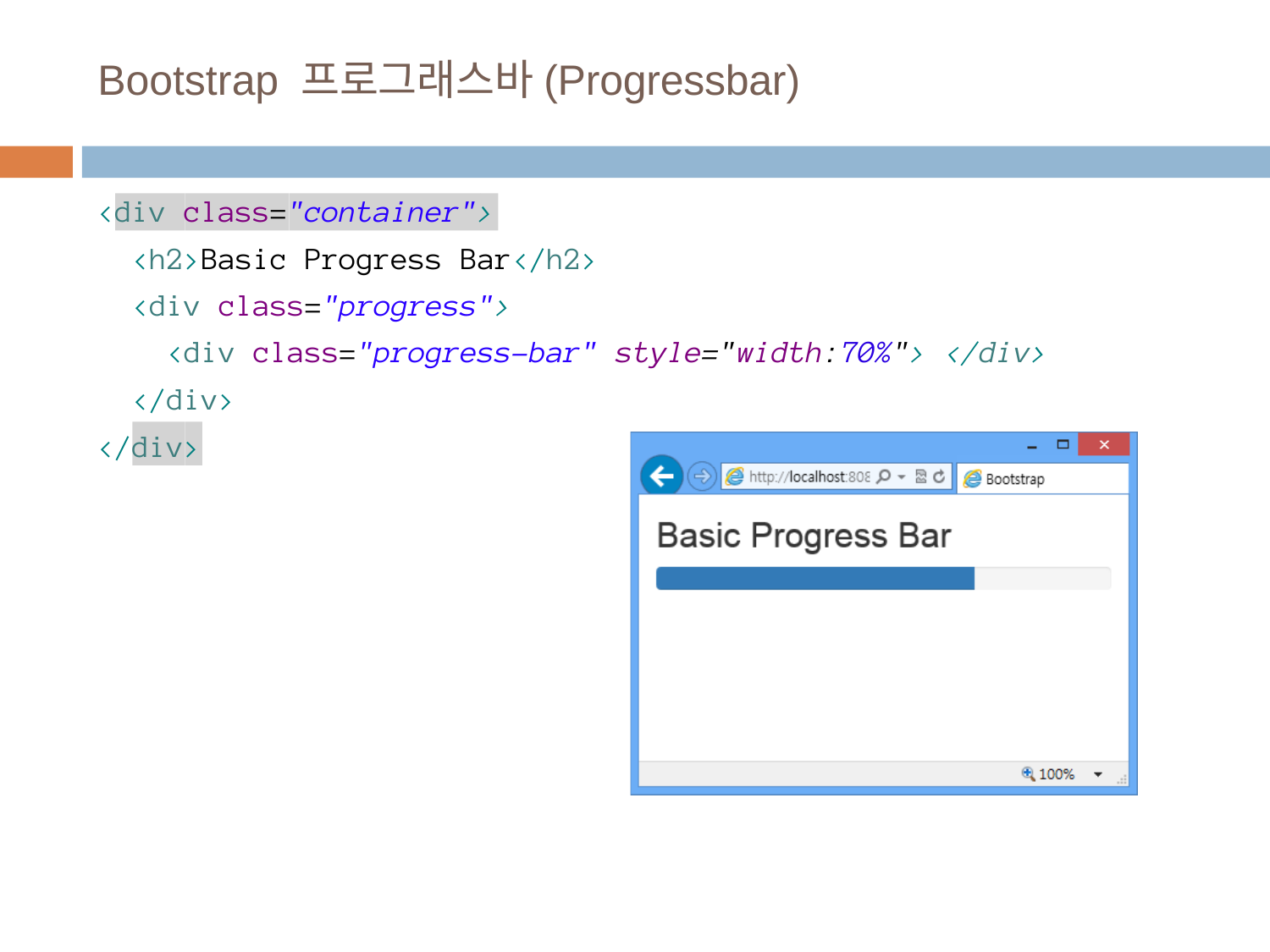

# Bootstrap 프로그래스바(Progressbar)
<div class="container">
<h2>Basic Progress Bar</h2>
<div class="progress">
<div class="progress-bar" style="width:70%"> </div>
</div>
</div>